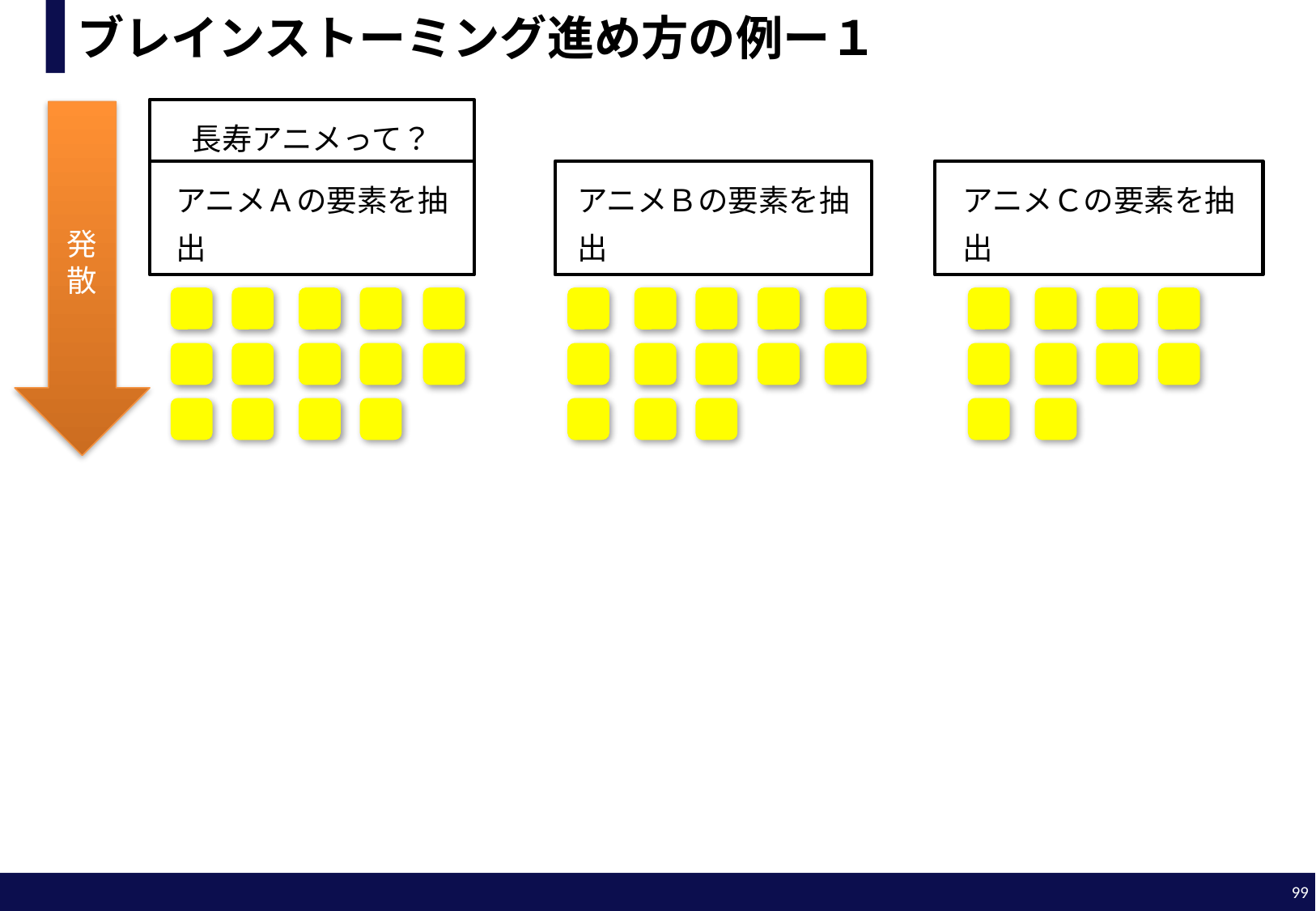

# ブレインストーミング進め方の例ー１
長寿アニメって？
発散
アニメＡの要素を抽出
アニメＢの要素を抽出
アニメＣの要素を抽出